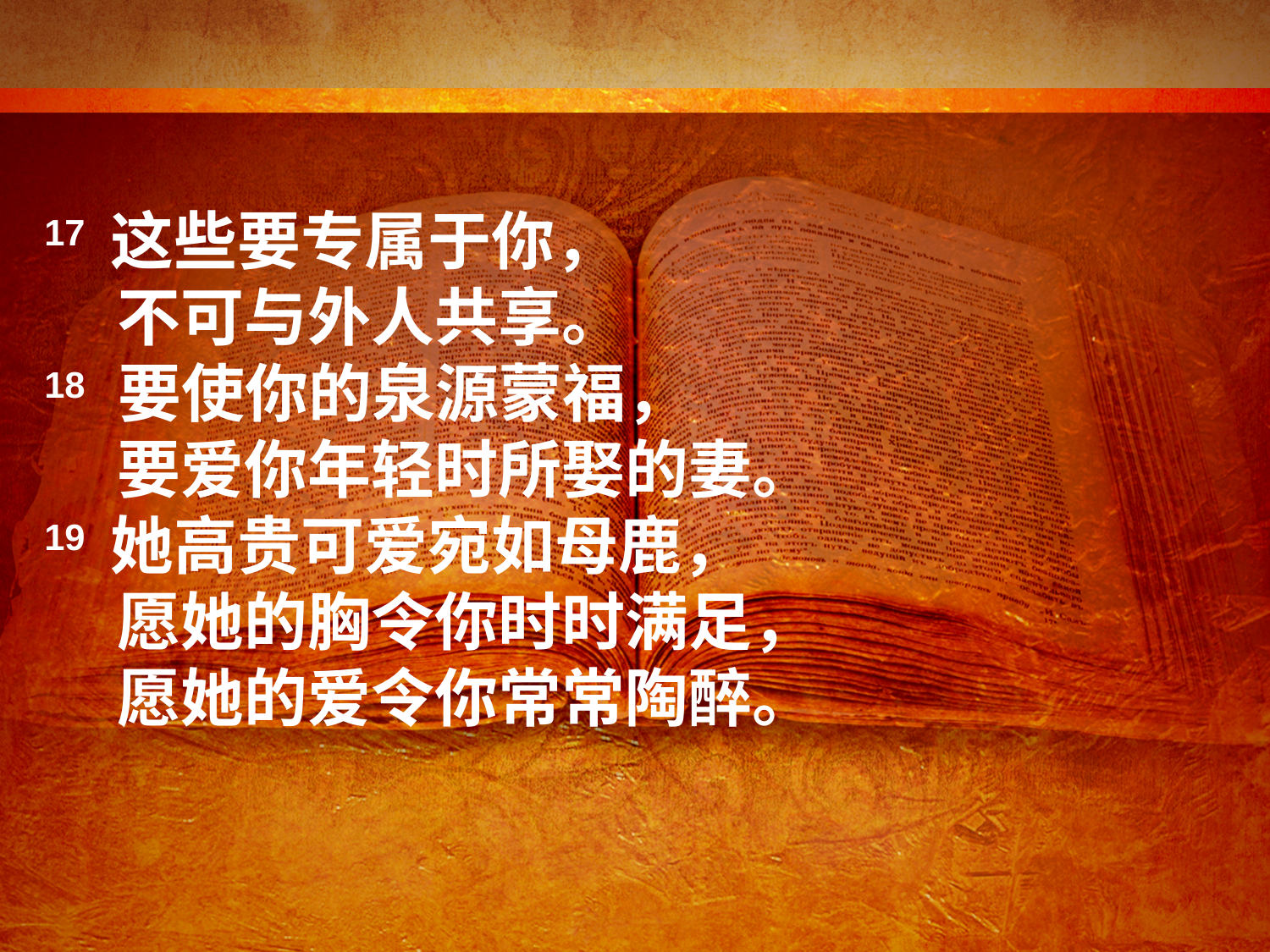

17 这些要专属于你，
    不可与外人共享。
18 要使你的泉源蒙福，
    要爱你年轻时所娶的妻。
19 她高贵可爱宛如母鹿，
    愿她的胸令你时时满足，
    愿她的爱令你常常陶醉。